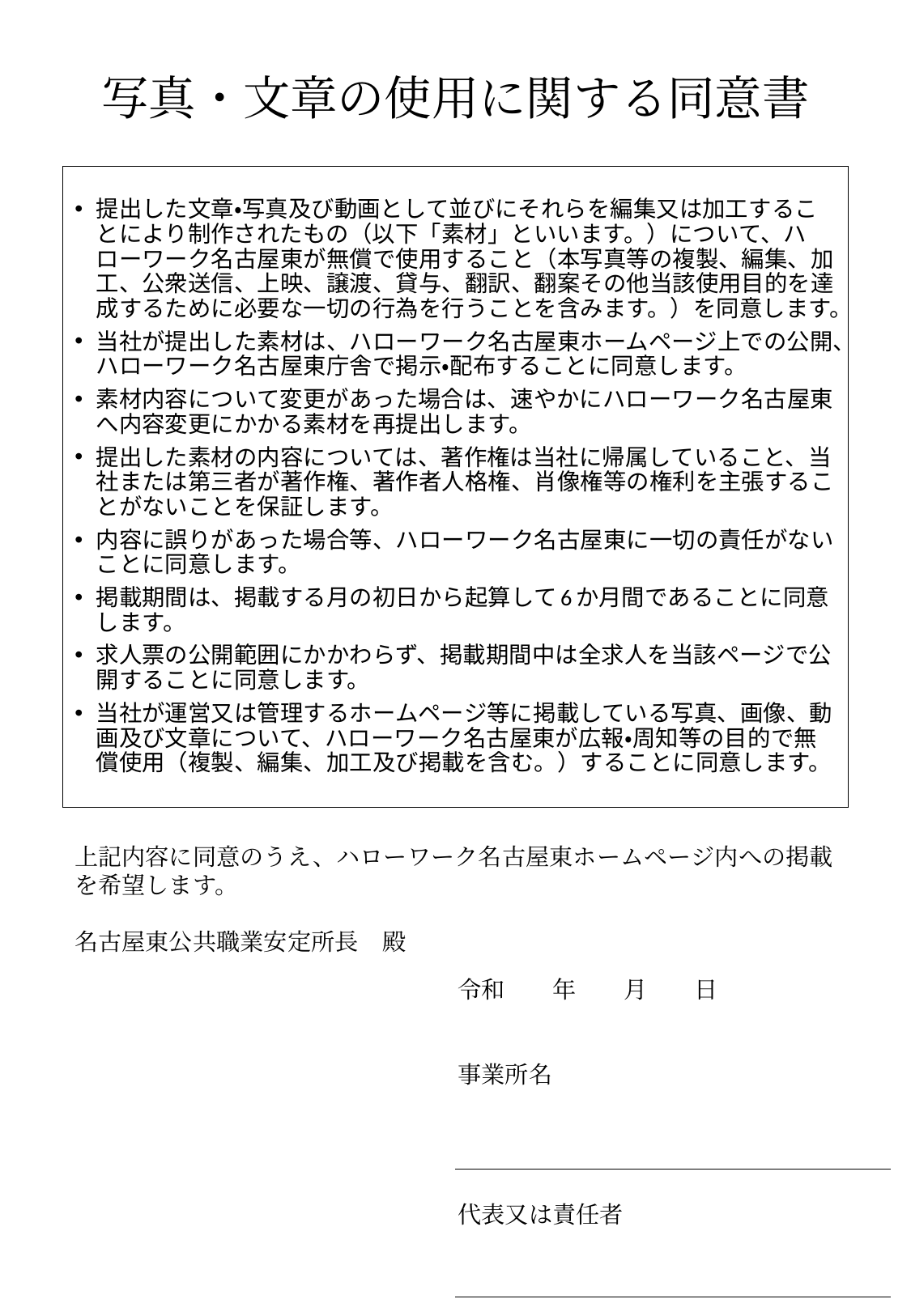

# 写真・文章の使用に関する同意書
提出した文章・写真及び動画として並びにそれらを編集又は加工することにより制作されたもの（以下「素材」といいます。）について、ハローワーク名古屋東が無償で使用すること（本写真等の複製、編集、加工、公衆送信、上映、譲渡、貸与、翻訳、翻案その他当該使用目的を達成するために必要な一切の行為を行うことを含みます。）を同意します。
当社が提出した素材は、ハローワーク名古屋東ホームページ上での公開、ハローワーク名古屋東庁舎で掲示・配布することに同意します。
素材内容について変更があった場合は、速やかにハローワーク名古屋東へ内容変更にかかる素材を再提出します。
提出した素材の内容については、著作権は当社に帰属していること、当社または第三者が著作権、著作者人格権、肖像権等の権利を主張することがないことを保証します。
内容に誤りがあった場合等、ハローワーク名古屋東に一切の責任がないことに同意します。
掲載期間は、掲載する月の初日から起算して6か月間であることに同意します。
求人票の公開範囲にかかわらず、掲載期間中は全求人を当該ページで公開することに同意します。
当社が運営又は管理するホームページ等に掲載している写真、画像、動画及び文章について、ハローワーク名古屋東が広報・周知等の目的で無償使用（複製、編集、加工及び掲載を含む。）することに同意します。
上記内容に同意のうえ、ハローワーク名古屋東ホームページ内への掲載を希望します。

名古屋東公共職業安定所長　殿

令和　　年　　月　　日

事業所名

代表又は責任者